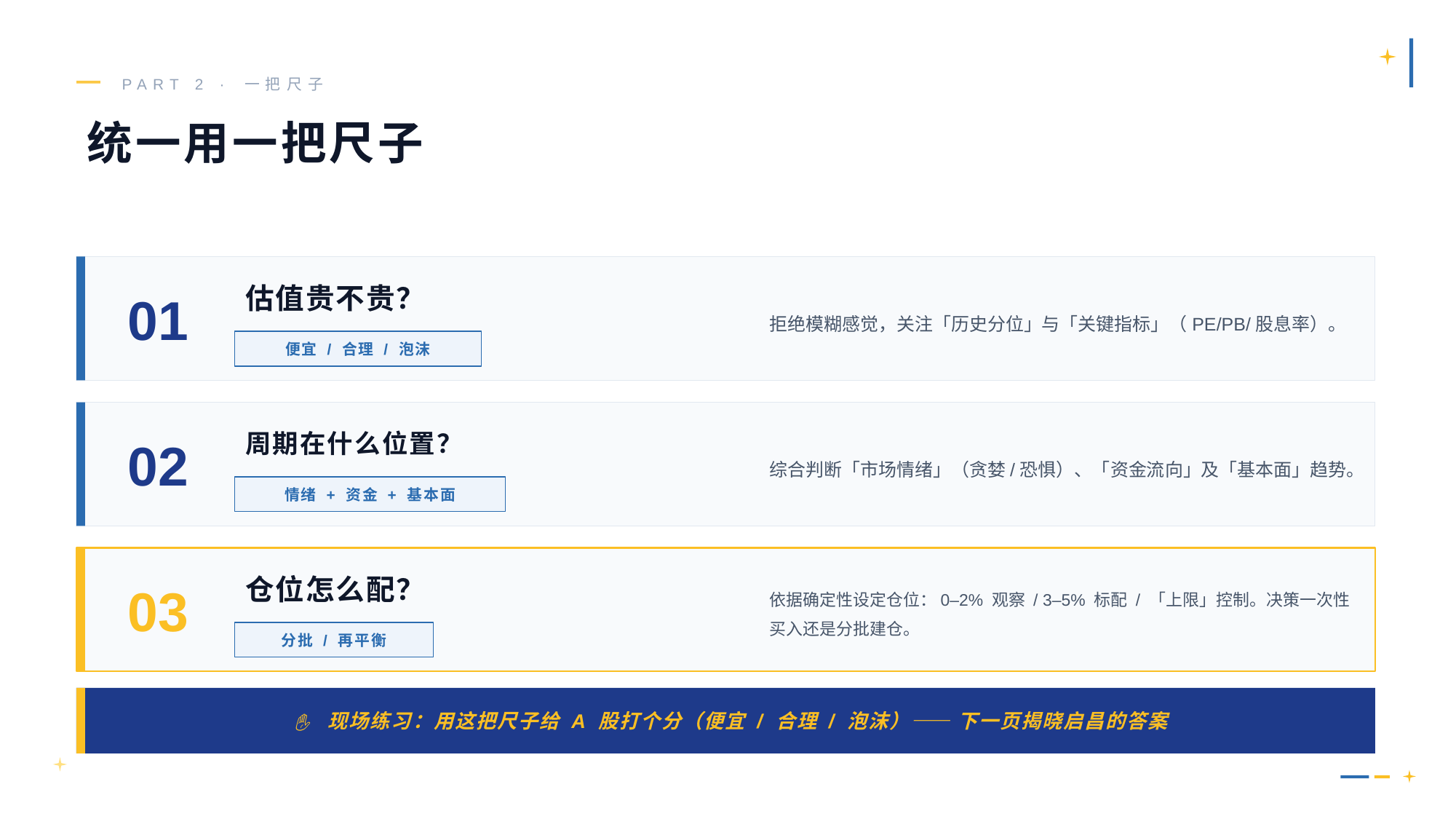

PART 2 · 一把尺子

统一用一把尺子

01
拒绝模糊感觉，关注「历史分位」与「关键指标」（PE/PB/股息率）。
估值贵不贵？

便宜 / 合理 / 泡沫

02
综合判断「市场情绪」（贪婪/恐惧）、「资金流向」及「基本面」趋势。
周期在什么位置？

情绪 + 资金 + 基本面

03
依据确定性设定仓位：0–2% 观察 / 3–5% 标配 / 「上限」控制。决策一次性买入还是分批建仓。
仓位怎么配？

分批 / 再平衡

✋  现场练习：用这把尺子给 A 股打个分（便宜 / 合理 / 泡沫）—— 下一页揭晓启昌的答案